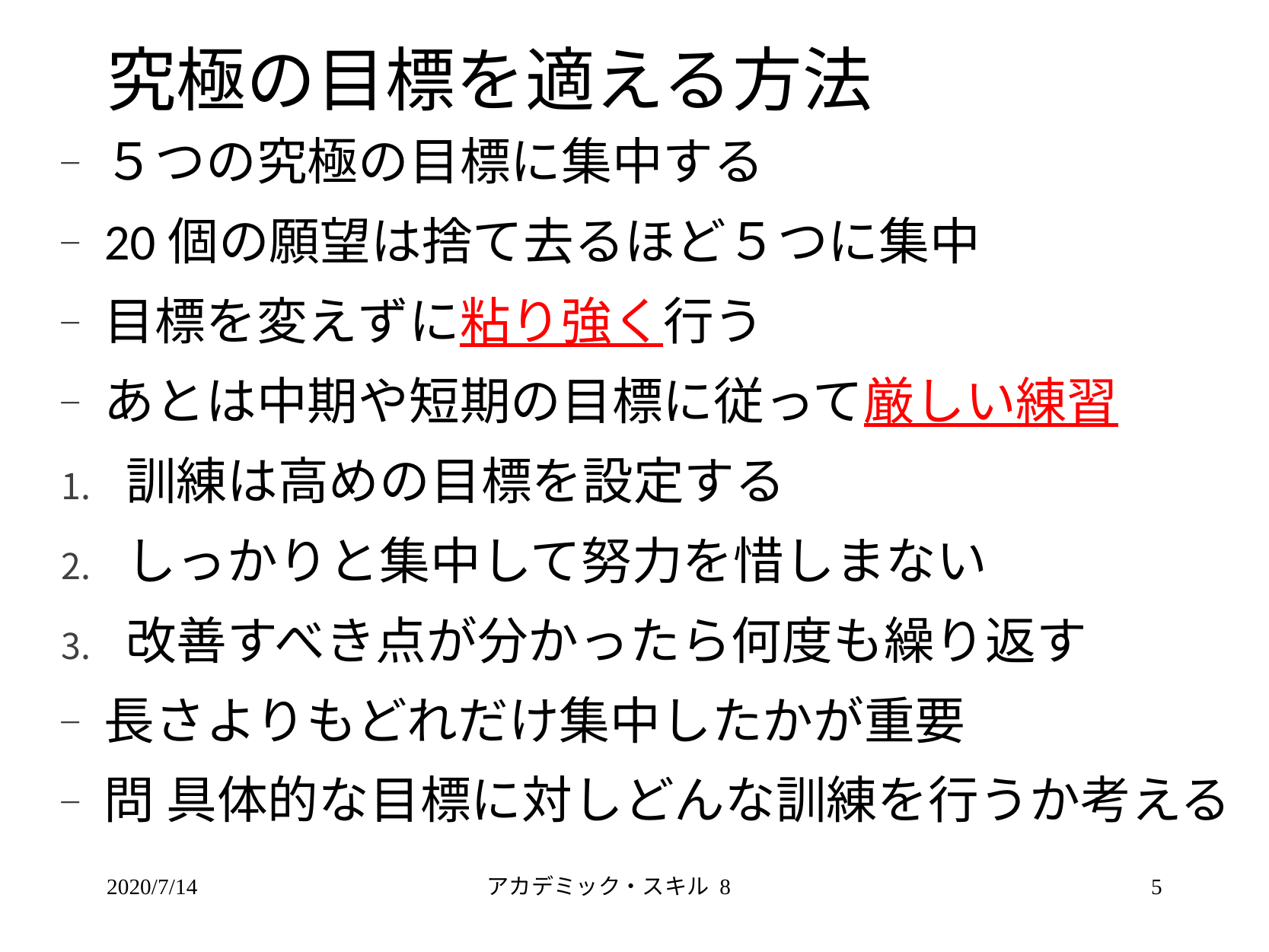

# 究極の目標を適える方法
５つの究極の目標に集中する
20個の願望は捨て去るほど５つに集中
目標を変えずに粘り強く行う
あとは中期や短期の目標に従って厳しい練習
訓練は高めの目標を設定する
しっかりと集中して努力を惜しまない
改善すべき点が分かったら何度も繰り返す
長さよりもどれだけ集中したかが重要
問 具体的な目標に対しどんな訓練を行うか考える

2020/7/14
アカデミック・スキル 8
5